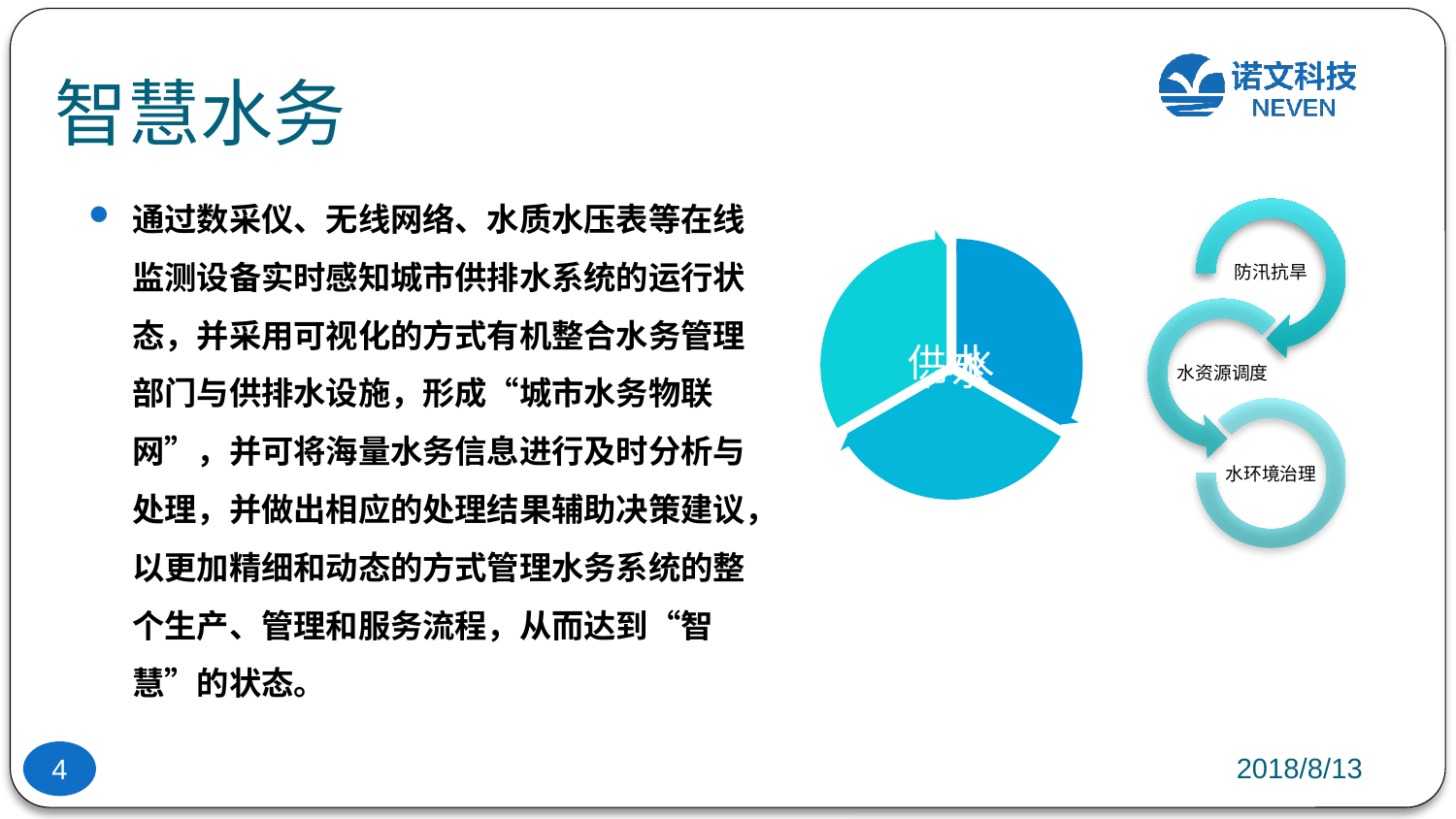

# 智慧水务
通过数采仪、无线网络、水质水压表等在线监测设备实时感知城市供排水系统的运行状态，并采用可视化的方式有机整合水务管理部门与供排水设施，形成“城市水务物联网”，并可将海量水务信息进行及时分析与处理，并做出相应的处理结果辅助决策建议，以更加精细和动态的方式管理水务系统的整个生产、管理和服务流程，从而达到“智慧”的状态。
防汛抗旱
水资源调度
水环境治理
排水
节水
供水
2018/8/13
4